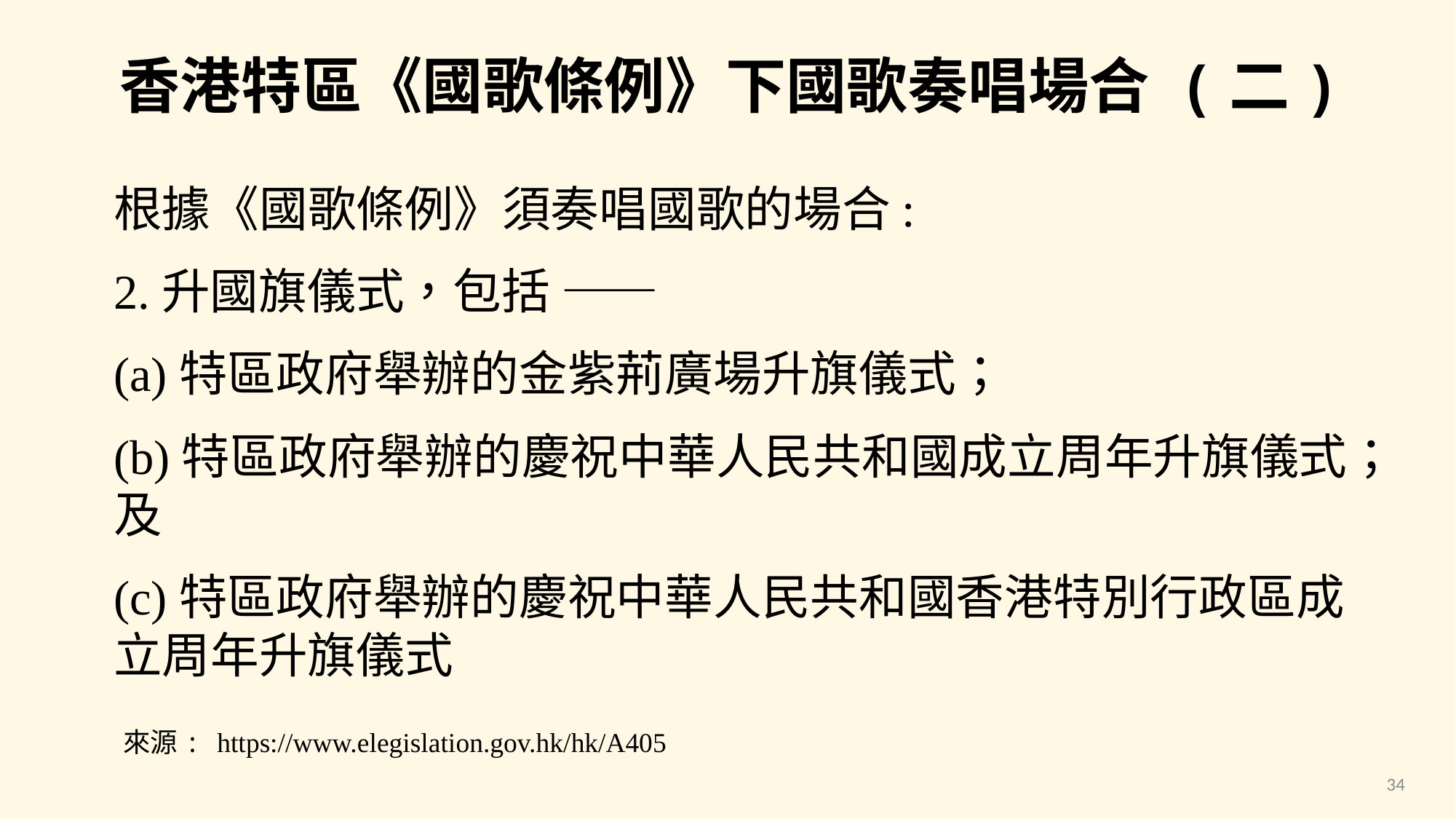

香港特區《國歌條例》下國歌奏唱場合 (二)
根據《國歌條例》須奏唱國歌的場合:
2.升國旗儀式，包括 ——
(a)特區政府舉辦的金紫荊廣場升旗儀式；
(b)特區政府舉辦的慶祝中華人民共和國成立周年升旗儀式；及
(c)特區政府舉辦的慶祝中華人民共和國香港特別行政區成立周年升旗儀式
來源: https://www.elegislation.gov.hk/hk/A405
34